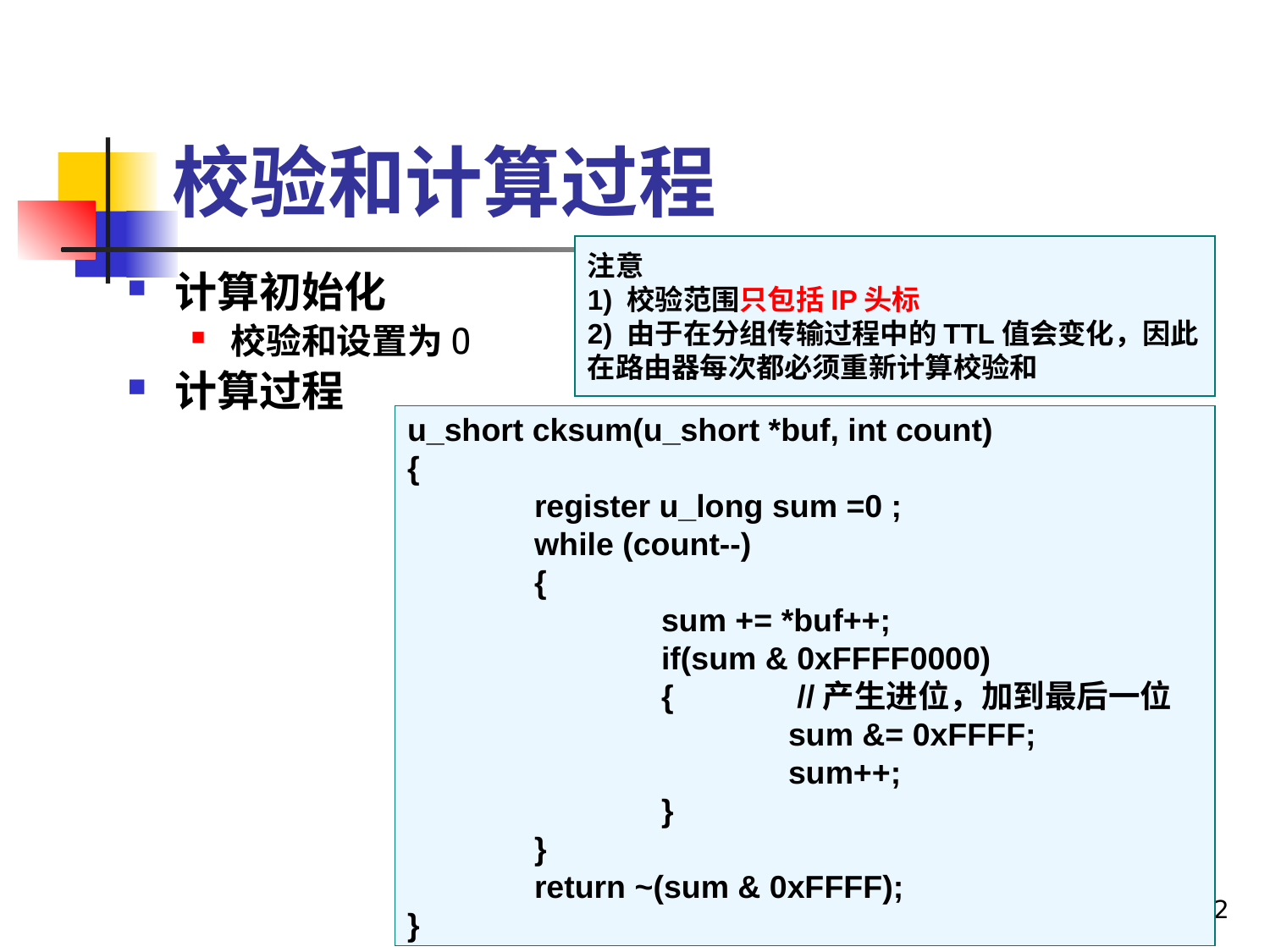

# 校验和计算过程
注意
1) 校验范围只包括IP头标
2) 由于在分组传输过程中的TTL值会变化，因此在路由器每次都必须重新计算校验和
计算初始化
校验和设置为0
计算过程

u_short cksum(u_short *buf, int count)
{
	register u_long sum =0 ;
	while (count--)
	{
		sum += *buf++;
		if(sum & 0xFFFF0000)
		{	 //产生进位，加到最后一位
			sum &= 0xFFFF;
			sum++;
		}
	}
	return ~(sum & 0xFFFF);
}
42